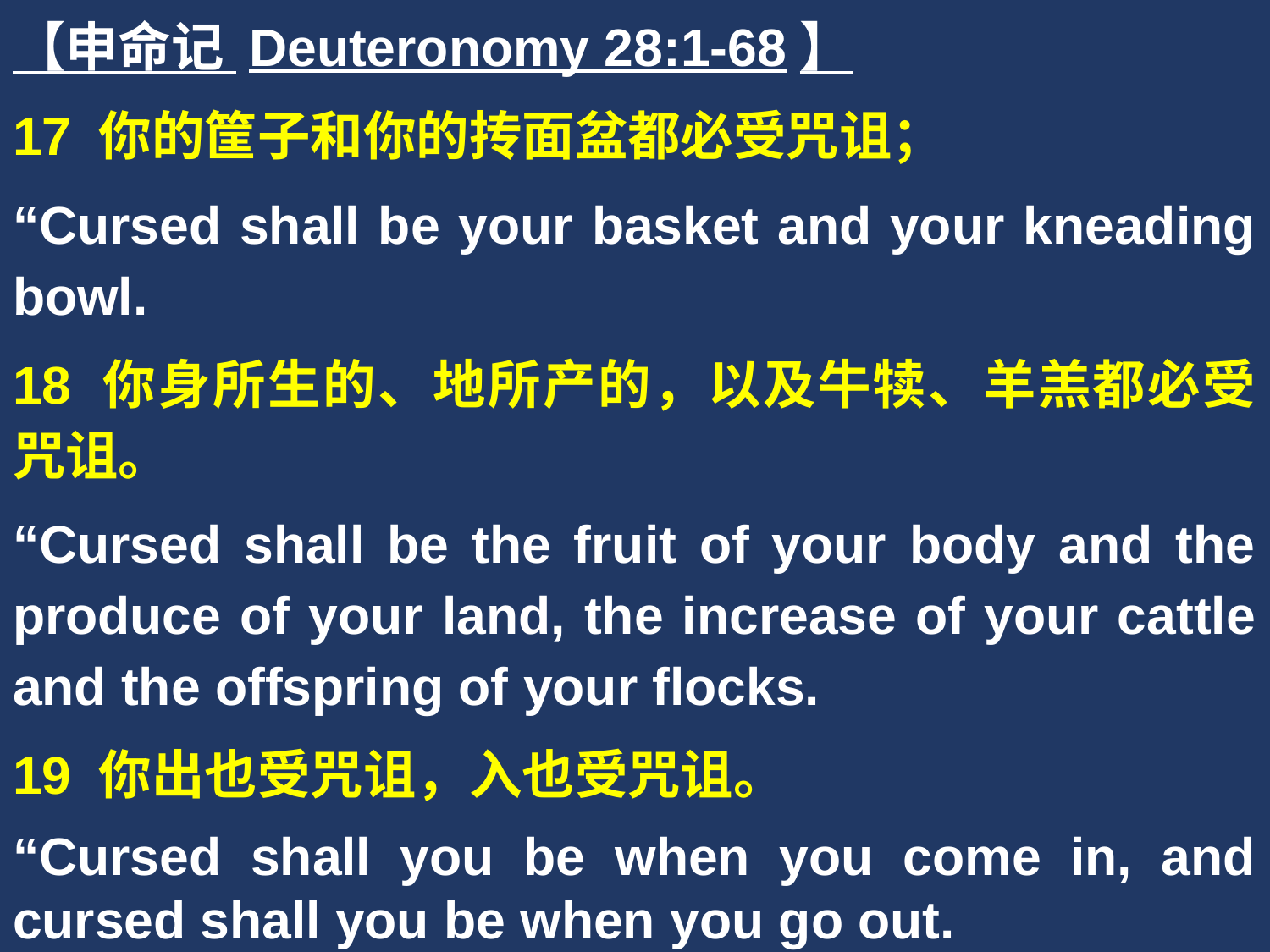

【申命记 Deuteronomy 28:1-68】
17 你的筐子和你的抟面盆都必受咒诅；
“Cursed shall be your basket and your kneading bowl.
18 你身所生的、地所产的，以及牛犊、羊羔都必受咒诅。
“Cursed shall be the fruit of your body and the produce of your land, the increase of your cattle and the offspring of your flocks.
19 你出也受咒诅，入也受咒诅。
“Cursed shall you be when you come in, and cursed shall you be when you go out.